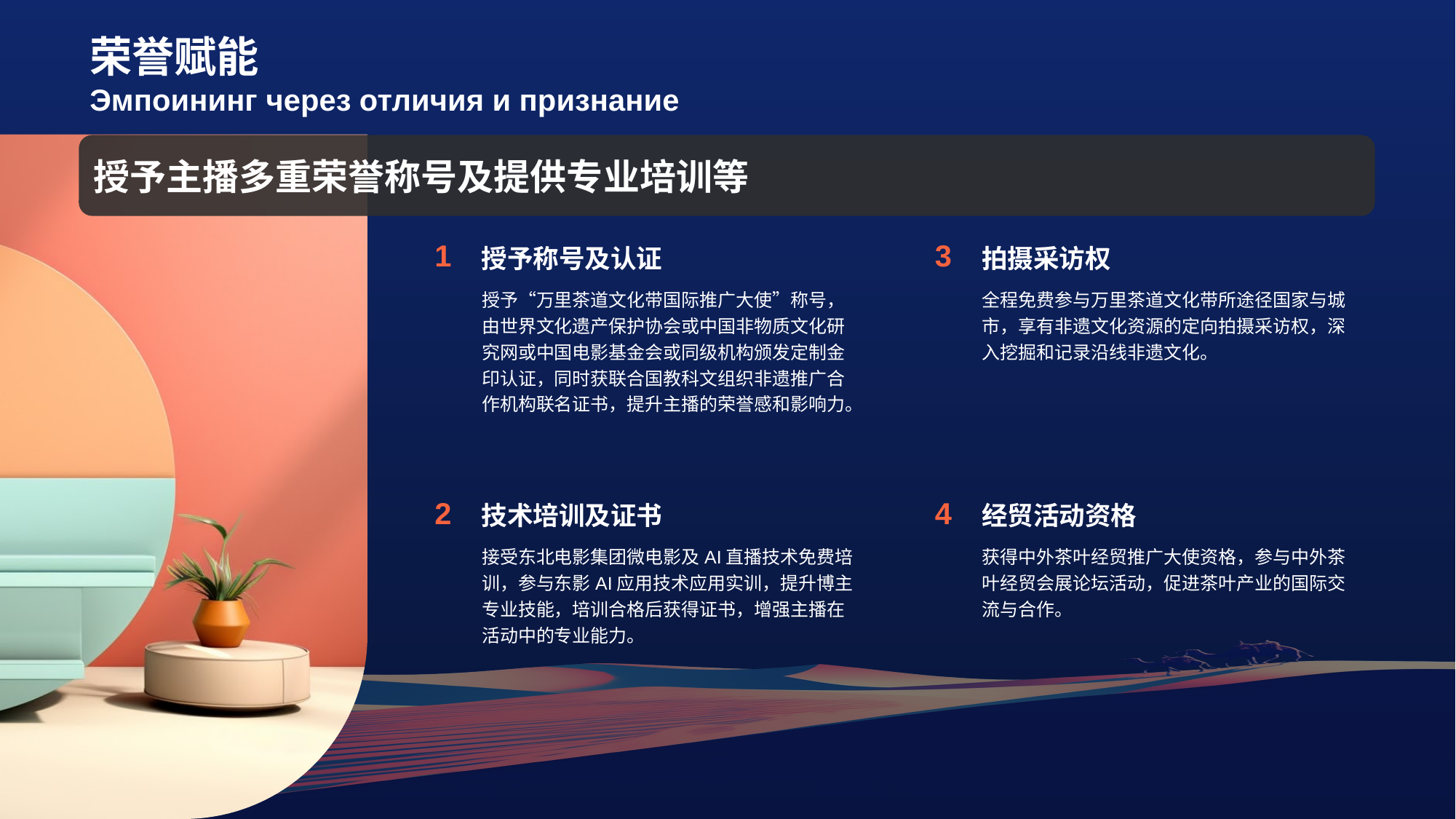

# 荣誉赋能 Эмпоининг через отличия и признание

授予主播多重荣誉称号及提供专业培训等
1
授予称号及认证
授予“万里茶道文化带国际推广大使”称号，由世界文化遗产保护协会或中国非物质文化研究网或中国电影基金会或同级机构颁发定制金印认证，同时获联合国教科文组织非遗推广合作机构联名证书，提升主播的荣誉感和影响力。
3
拍摄采访权
全程免费参与万里茶道文化带所途径国家与城市，享有非遗文化资源的定向拍摄采访权，深入挖掘和记录沿线非遗文化。
2
技术培训及证书
接受东北电影集团微电影及AI直播技术免费培训，参与东影AI应用技术应用实训，提升博主专业技能，培训合格后获得证书，增强主播在活动中的专业能力。
4
经贸活动资格
获得中外茶叶经贸推广大使资格，参与中外茶叶经贸会展论坛活动，促进茶叶产业的国际交流与合作。